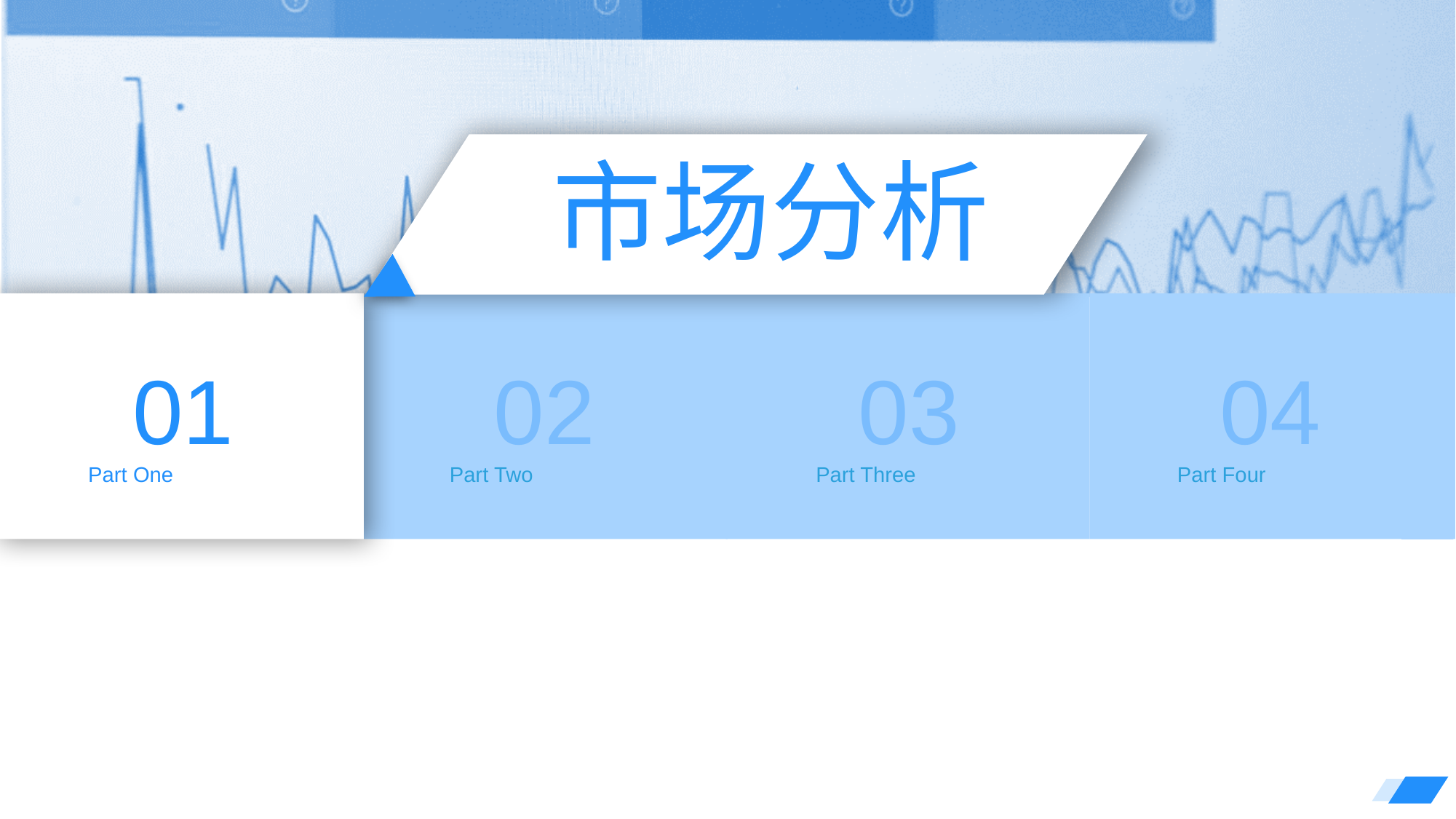

市场分析
01
02
03
04
Part One
Part Two
Part Three
Part Four